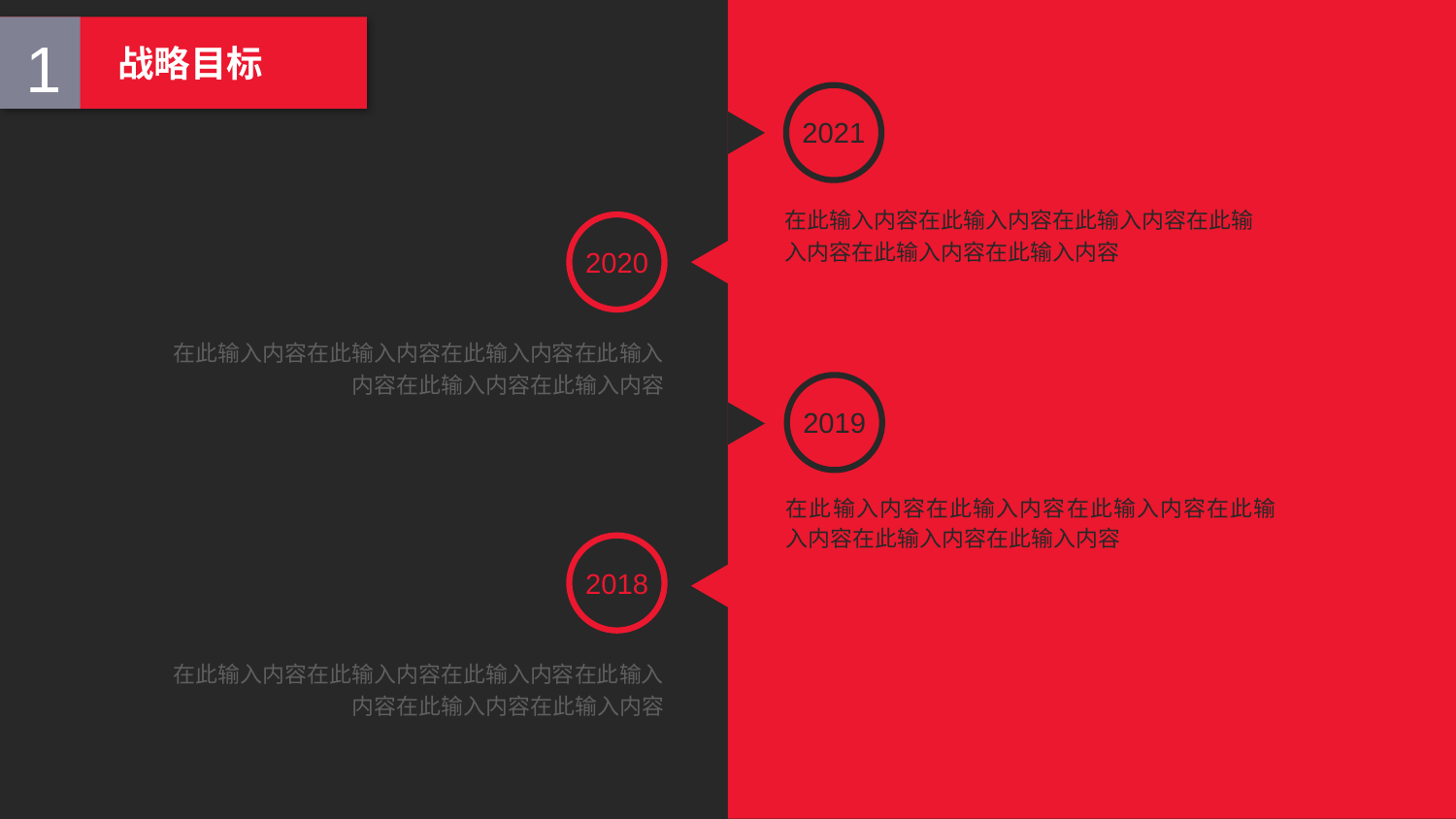

战略目标
1

2021

在此输入内容在此输入内容在此输入内容在此输入内容在此输入内容在此输入内容

2020

在此输入内容在此输入内容在此输入内容在此输入内容在此输入内容在此输入内容

2019

在此输入内容在此输入内容在此输入内容在此输入内容在此输入内容在此输入内容

2018

在此输入内容在此输入内容在此输入内容在此输入内容在此输入内容在此输入内容